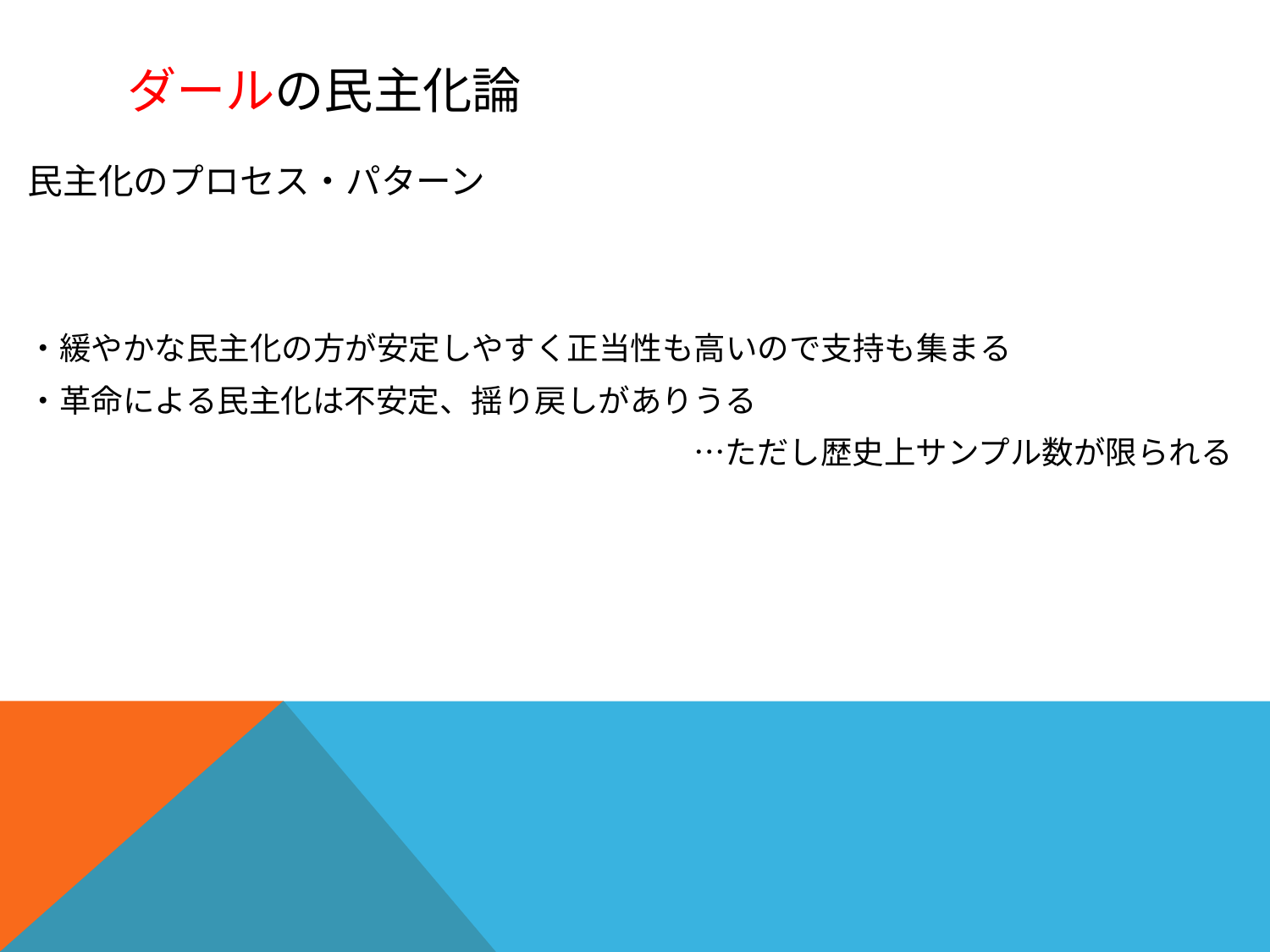

# ダールの民主化論
民主化のプロセス・パターン

・緩やかな民主化の方が安定しやすく正当性も高いので支持も集まる
・革命による民主化は不安定、揺り戻しがありうる
　…ただし歴史上サンプル数が限られる